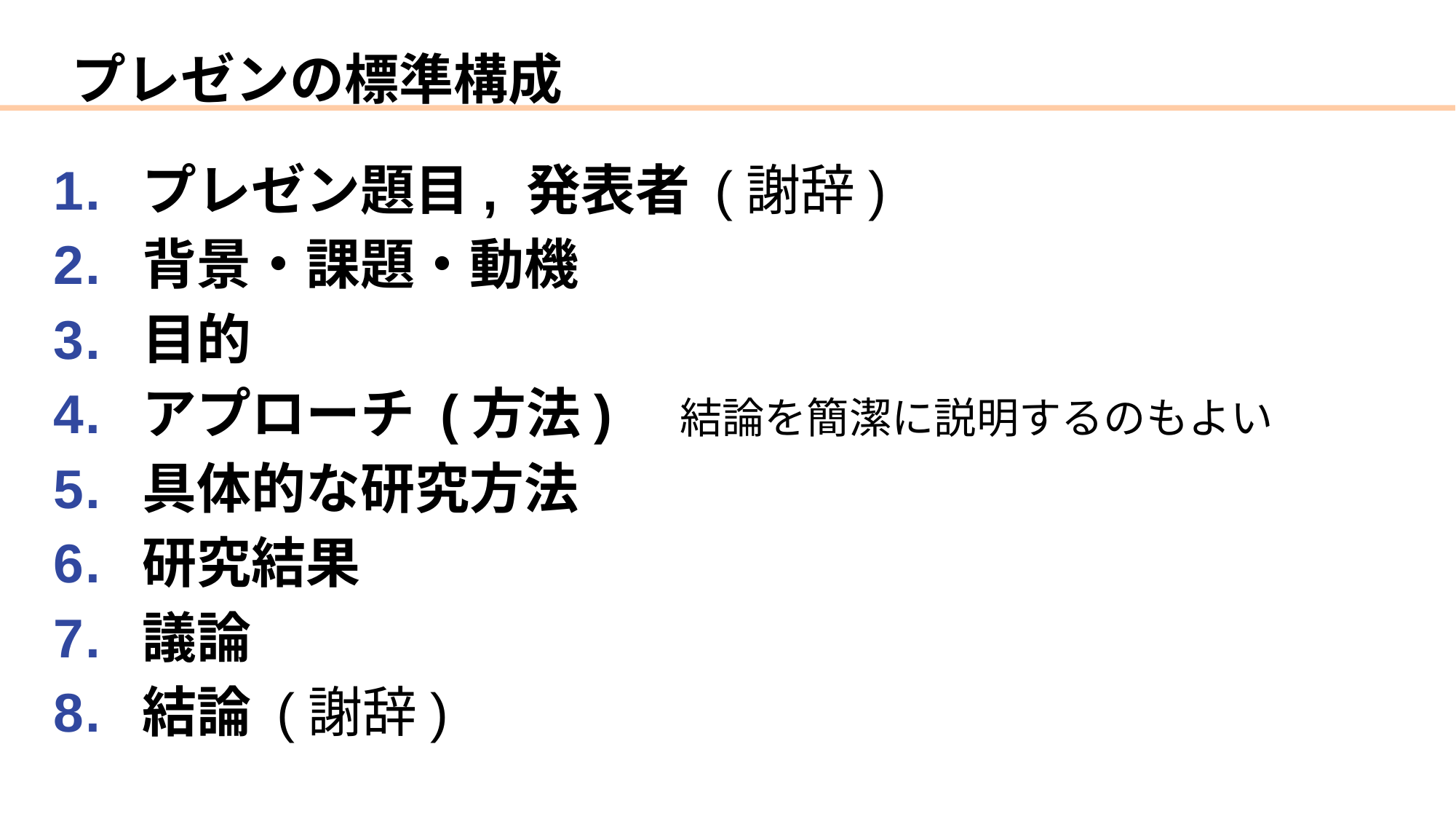

# プレゼンの標準構成
プレゼン題目, 発表者 (謝辞)
背景・課題・動機
目的
アプローチ (方法)　結論を簡潔に説明するのもよい
具体的な研究方法
研究結果
議論
結論 (謝辞)